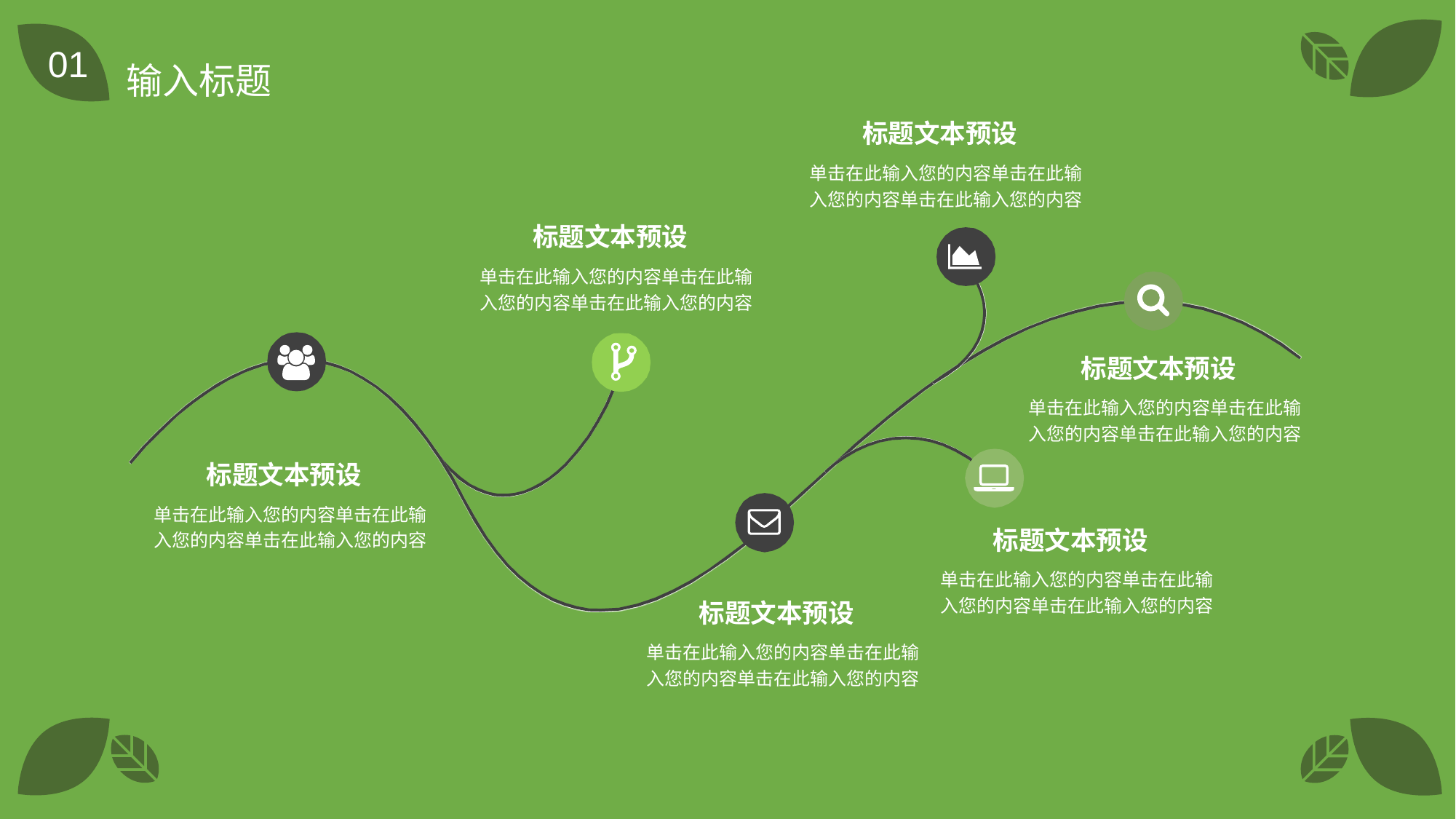

01
输入标题
标题文本预设
单击在此输入您的内容单击在此输入您的内容单击在此输入您的内容
标题文本预设

单击在此输入您的内容单击在此输入您的内容单击在此输入您的内容

标题文本预设
单击在此输入您的内容单击在此输入您的内容单击在此输入您的内容

标题文本预设

单击在此输入您的内容单击在此输入您的内容单击在此输入您的内容

标题文本预设
单击在此输入您的内容单击在此输入您的内容单击在此输入您的内容
标题文本预设
单击在此输入您的内容单击在此输入您的内容单击在此输入您的内容